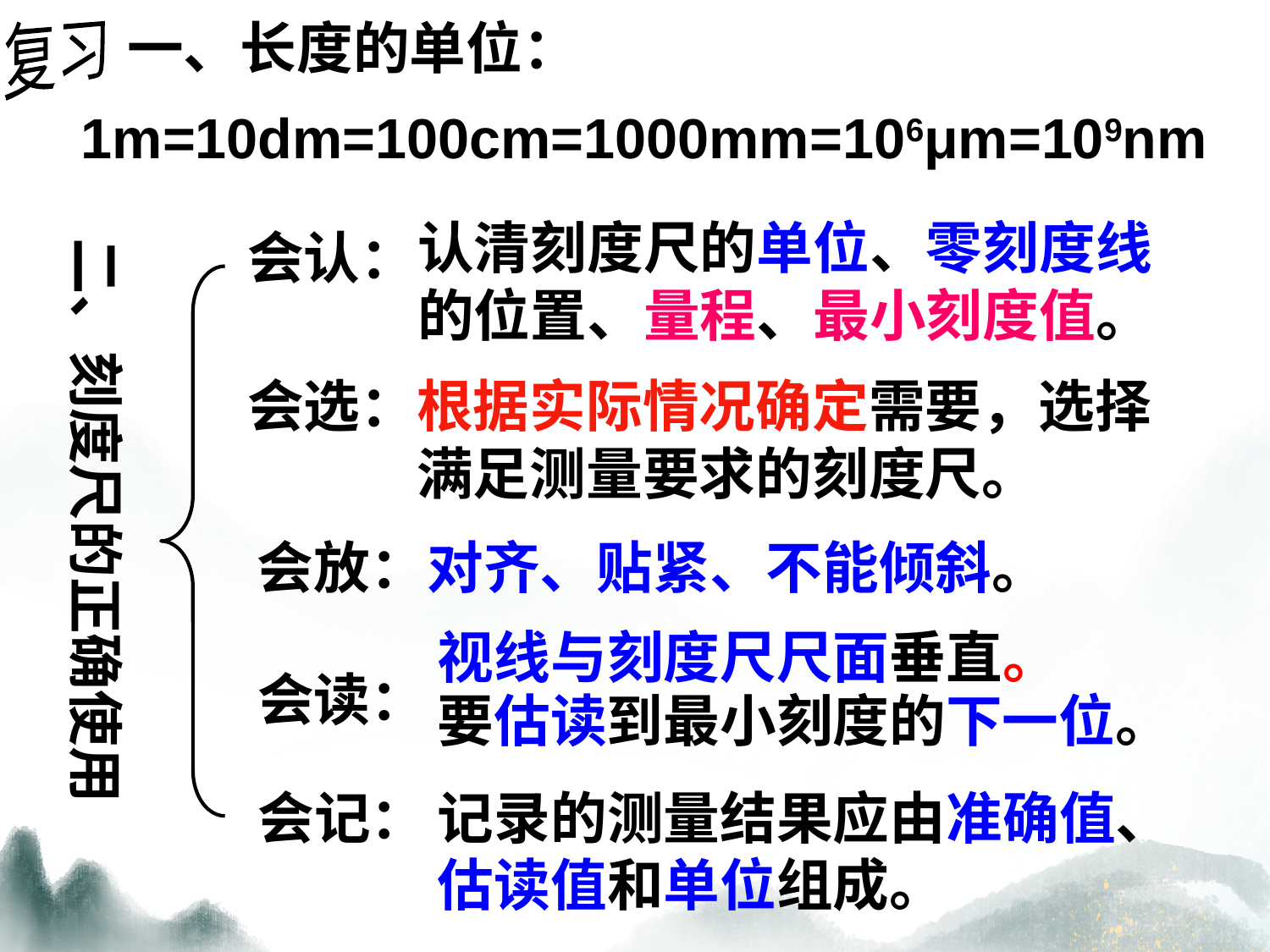

一、长度的单位：
复习
1m=10dm=100cm=1000mm=106μm=109nm
认清刻度尺的单位、零刻度线的位置、量程、最小刻度值。
会认：
二、刻度尺的正确使用

会选：
根据实际情况确定需要，选择满足测量要求的刻度尺。
会放：
对齐、贴紧、不能倾斜。
视线与刻度尺尺面垂直。
会读：
要估读到最小刻度的下一位。
会记：
记录的测量结果应由准确值、估读值和单位组成。